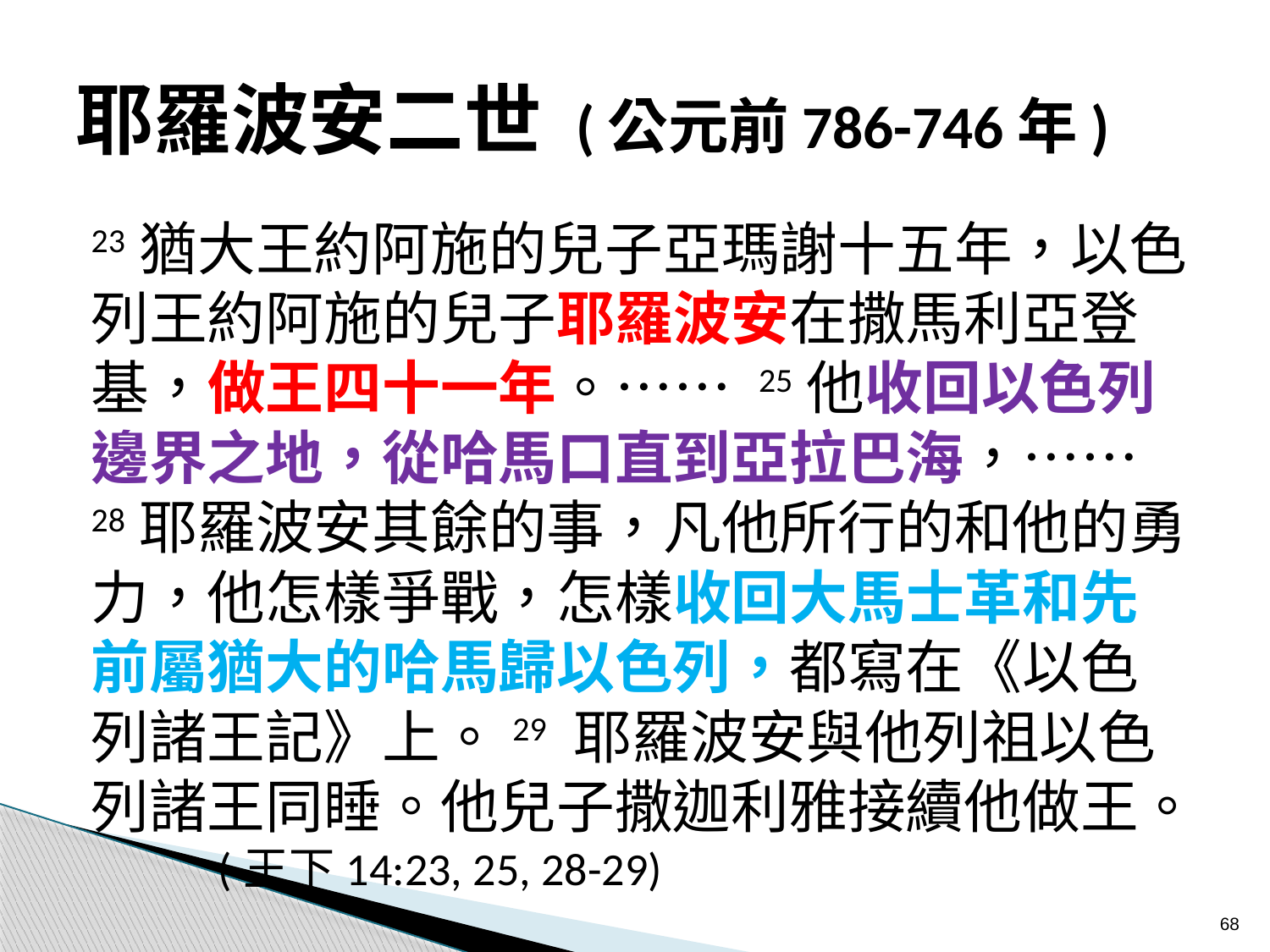

# 耶羅波安二世 (公元前786-746年)
23猶大王約阿施的兒子亞瑪謝十五年，以色列王約阿施的兒子耶羅波安在撒馬利亞登基，做王四十一年。…… 25他收回以色列邊界之地，從哈馬口直到亞拉巴海，…… 28耶羅波安其餘的事，凡他所行的和他的勇力，他怎樣爭戰，怎樣收回大馬士革和先前屬猶大的哈馬歸以色列，都寫在《以色列諸王記》上。29 耶羅波安與他列祖以色列諸王同睡。他兒子撒迦利雅接續他做王。
	(王下14:23, 25, 28-29)
68